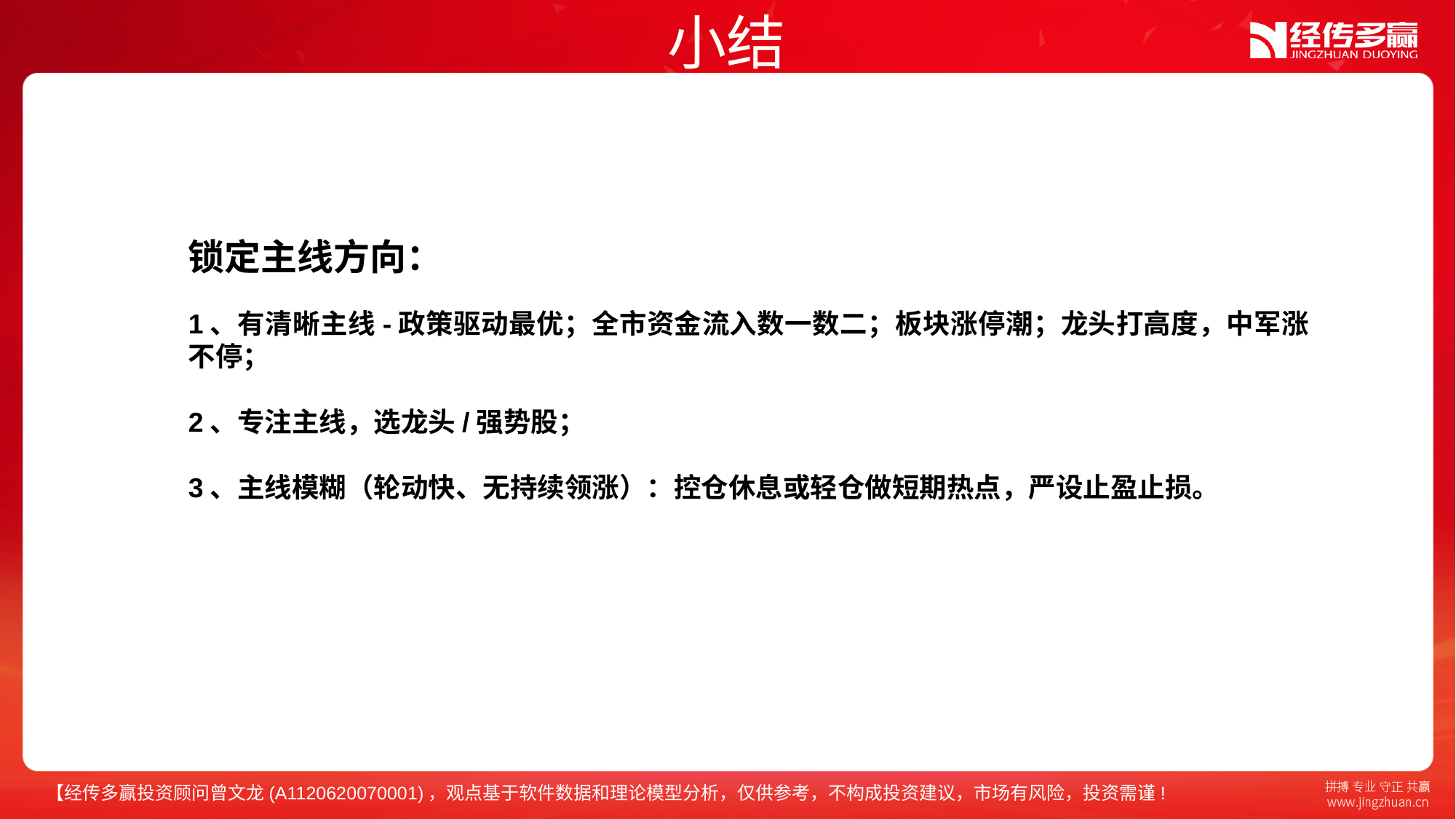

小结

锁定主线方向​：

1、有清晰主线-政策驱动最优；全市资金流入数一数二；板块涨停潮；龙头打高度，中军涨不停；

2、专注主线，选龙头/强势股；​

3、主线模糊（轮动快、无持续领涨）：控仓休息或轻仓做短期热点，严设止盈止损。